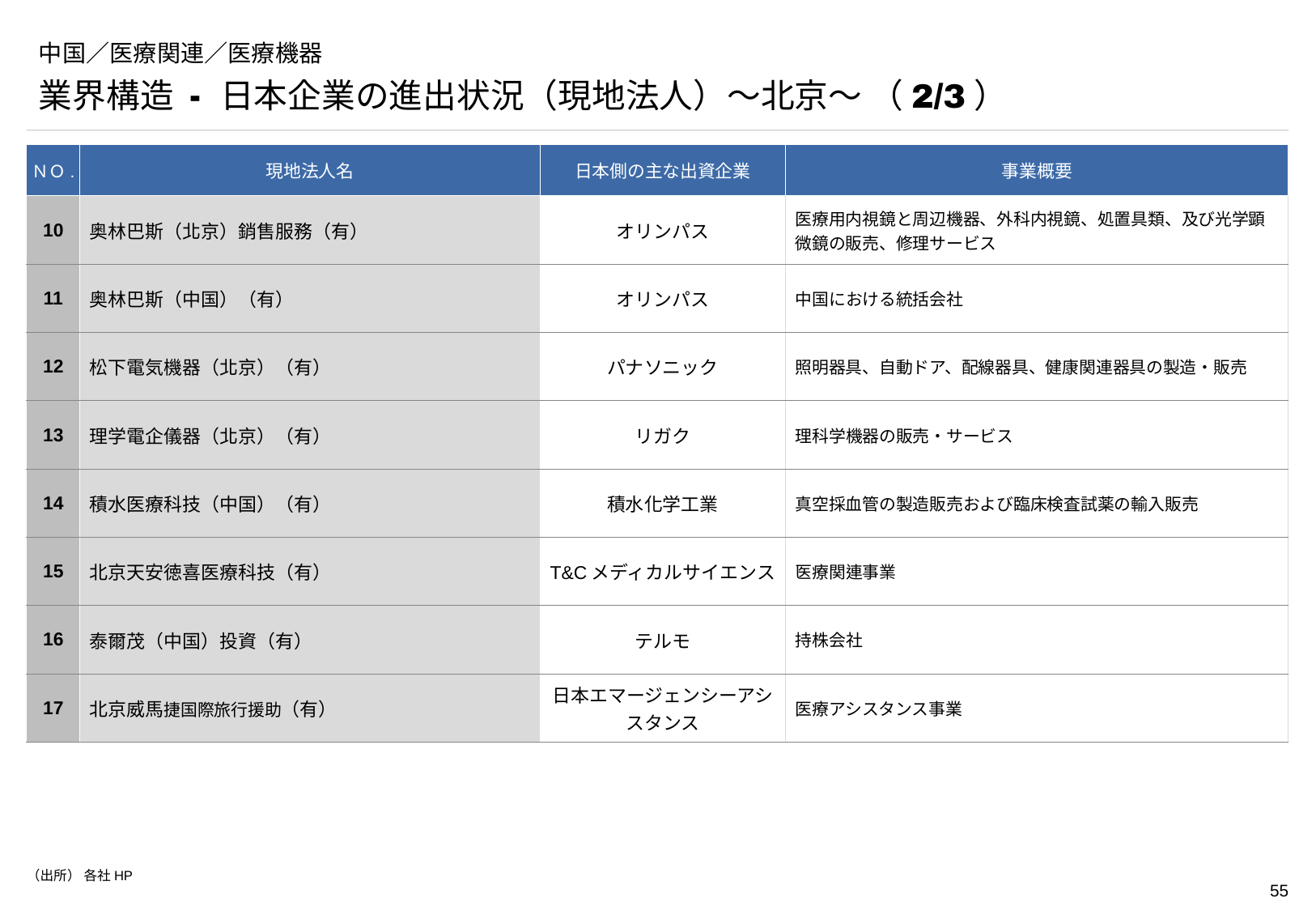

# 中国／医療関連／医療機器
業界構造 - 日本企業の進出状況（現地法人）～北京～ （2/3）
| ＮＯ. | 現地法人名 | 日本側の主な出資企業 | 事業概要 |
| --- | --- | --- | --- |
| 10 | 奥林巴斯（北京）銷售服務（有） | オリンパス | 医療用内視鏡と周辺機器、外科内視鏡、処置具類、及び光学顕微鏡の販売、修理サービス |
| 11 | 奥林巴斯（中国）（有） | オリンパス | 中国における統括会社 |
| 12 | 松下電気機器（北京）（有） | パナソニック | 照明器具、自動ドア、配線器具、健康関連器具の製造・販売 |
| 13 | 理学電企儀器（北京）（有） | リガク | 理科学機器の販売・サービス |
| 14 | 積水医療科技（中国）（有） | 積水化学工業 | 真空採血管の製造販売および臨床検査試薬の輸入販売 |
| 15 | 北京天安徳喜医療科技（有） | T&Cメディカルサイエンス | 医療関連事業 |
| 16 | 泰爾茂（中国）投資（有） | テルモ | 持株会社 |
| 17 | 北京威馬捷国際旅行援助（有） | 日本エマージェンシーアシスタンス | 医療アシスタンス事業 |
（出所） 各社HP